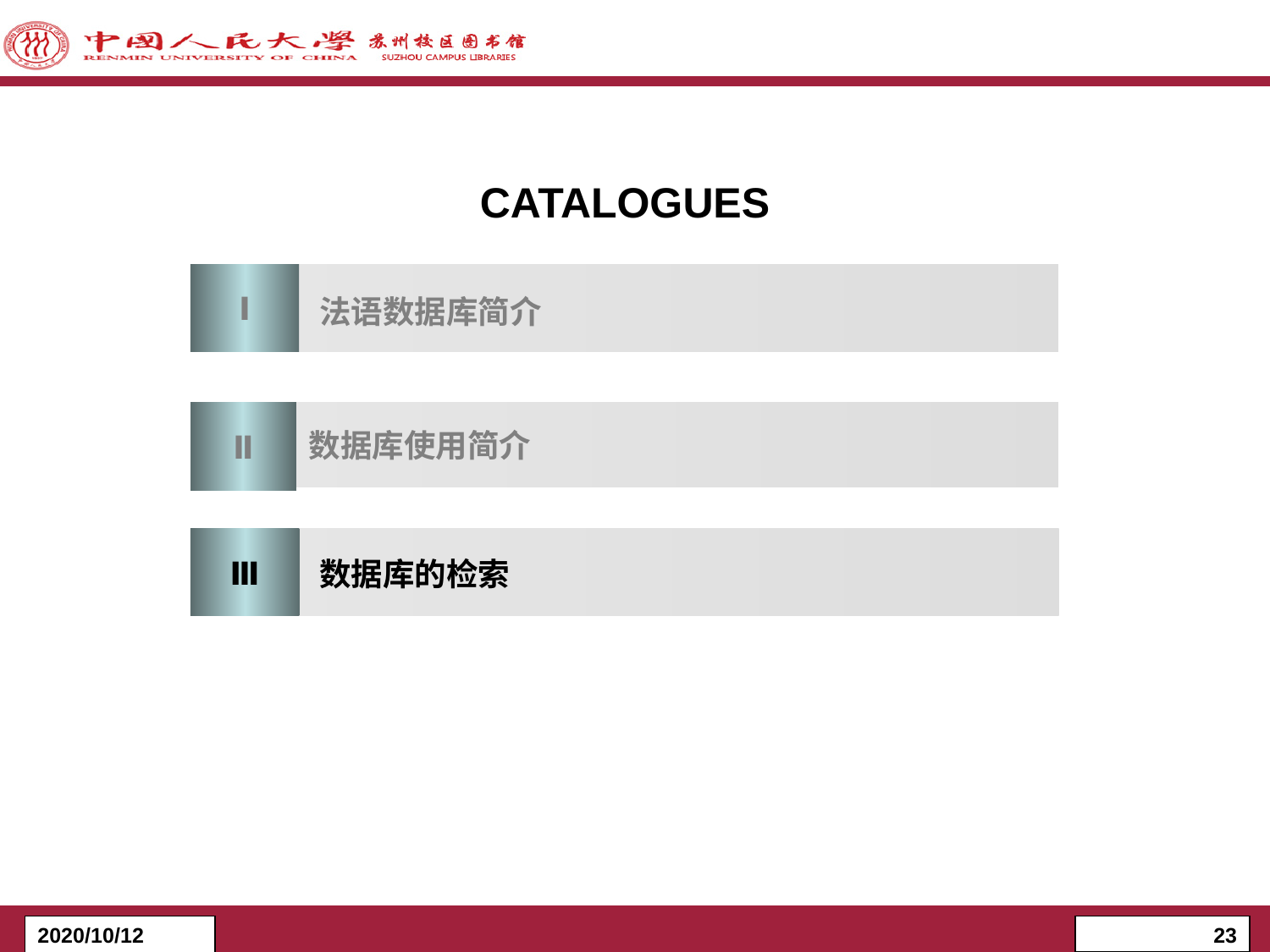

CATALOGUES
Ⅰ

法语数据库简介
Ⅱ
数据库使用简介
Ⅲ

数据库的检索
2020/10/12
23